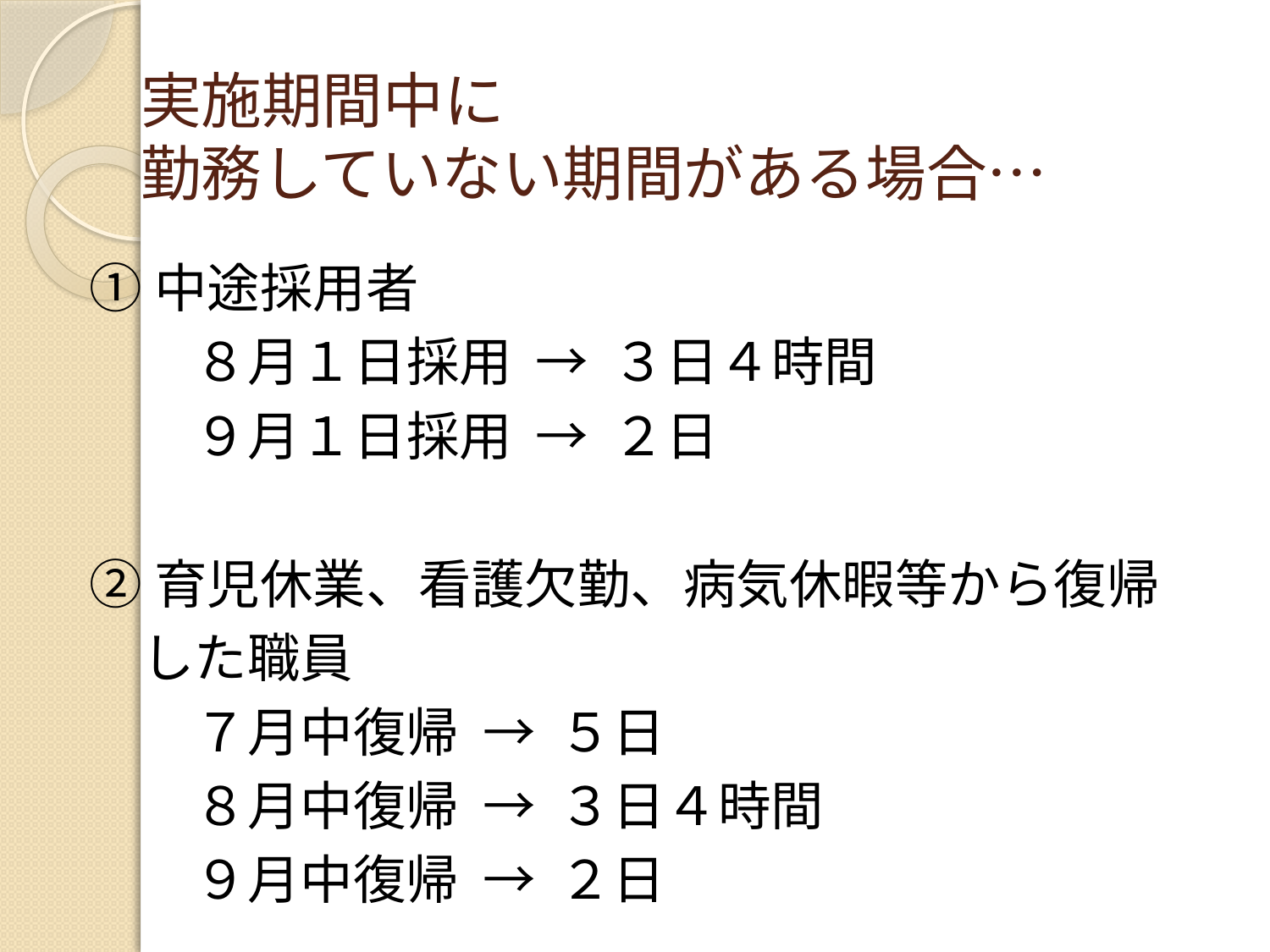

# 実施期間中に 勤務していない期間がある場合…
①中途採用者
　　８月１日採用  →  ３日４時間
　　９月１日採用  →  ２日

②育児休業、看護欠勤、病気休暇等から復帰
　した職員
　　７月中復帰  →  ５日
　　８月中復帰  →  ３日４時間
　　９月中復帰  →  ２日